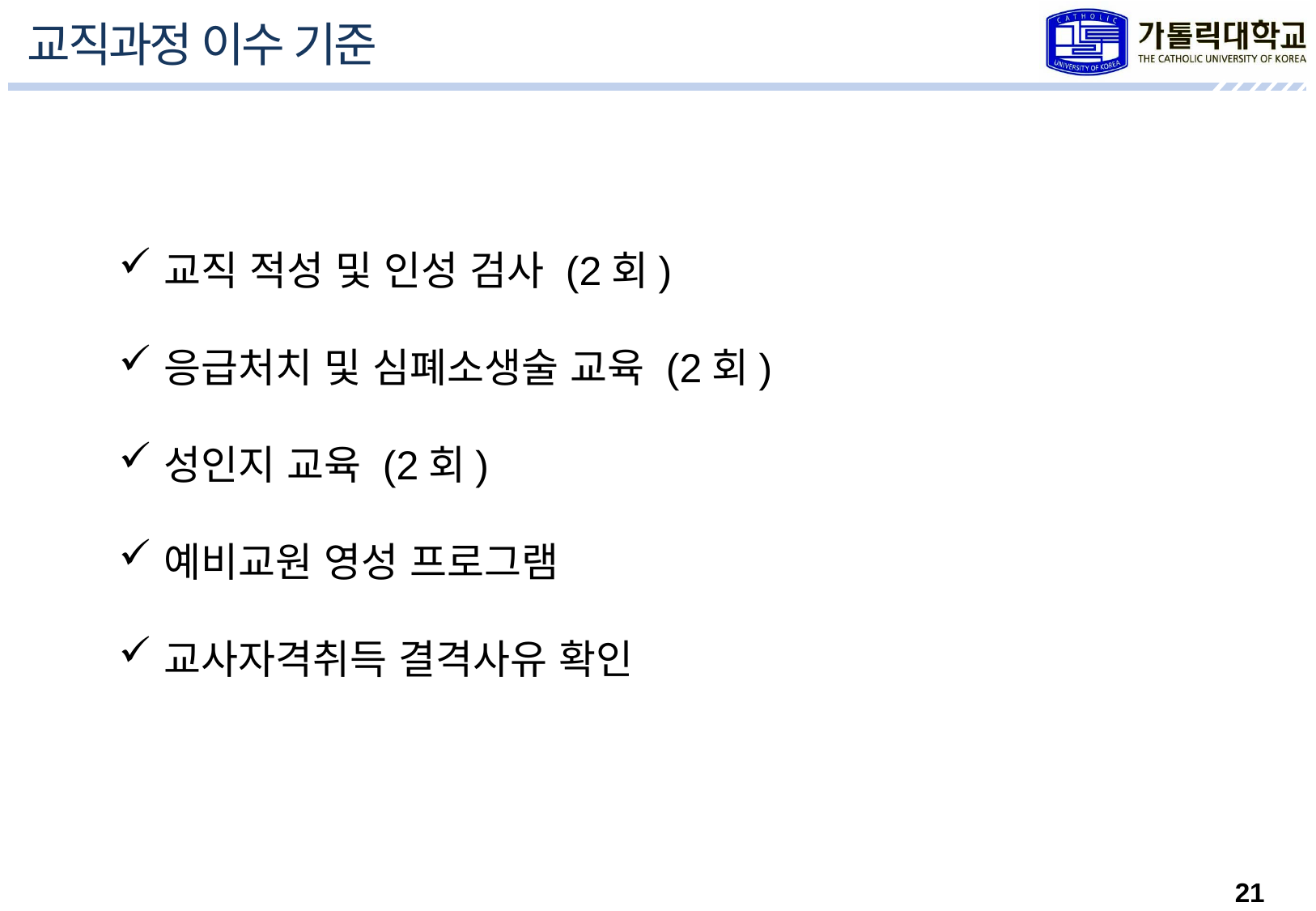

교직과정 이수 기준
교직 적성 및 인성 검사 (2회)
응급처치 및 심폐소생술 교육 (2회)
성인지 교육 (2회)
예비교원 영성 프로그램
교사자격취득 결격사유 확인